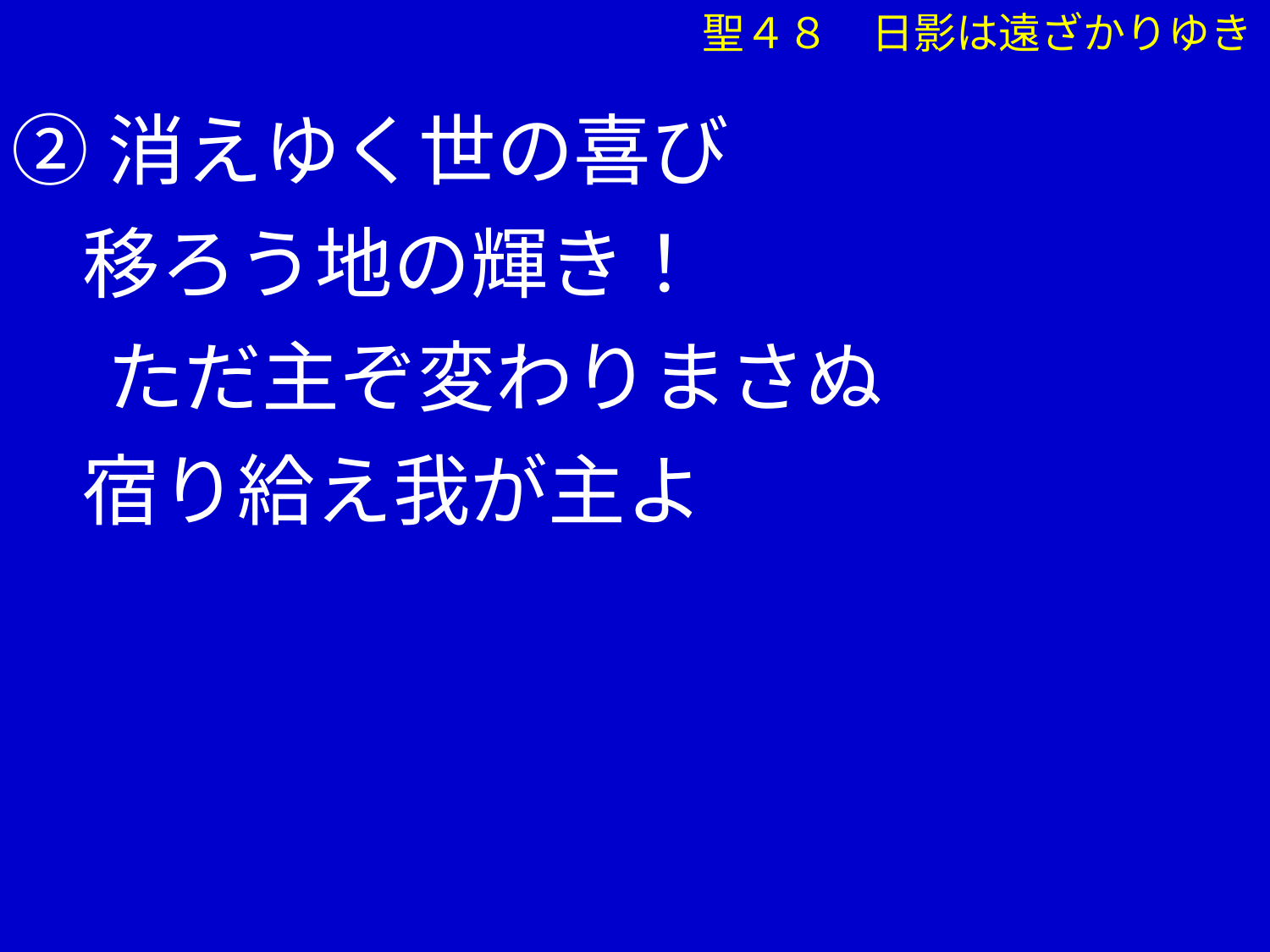

②消えゆく世の喜び
   移ろう地の輝き！
　 ただ主ぞ変わりまさぬ
   宿り給え我が主よ
聖４８　日影は遠ざかりゆき